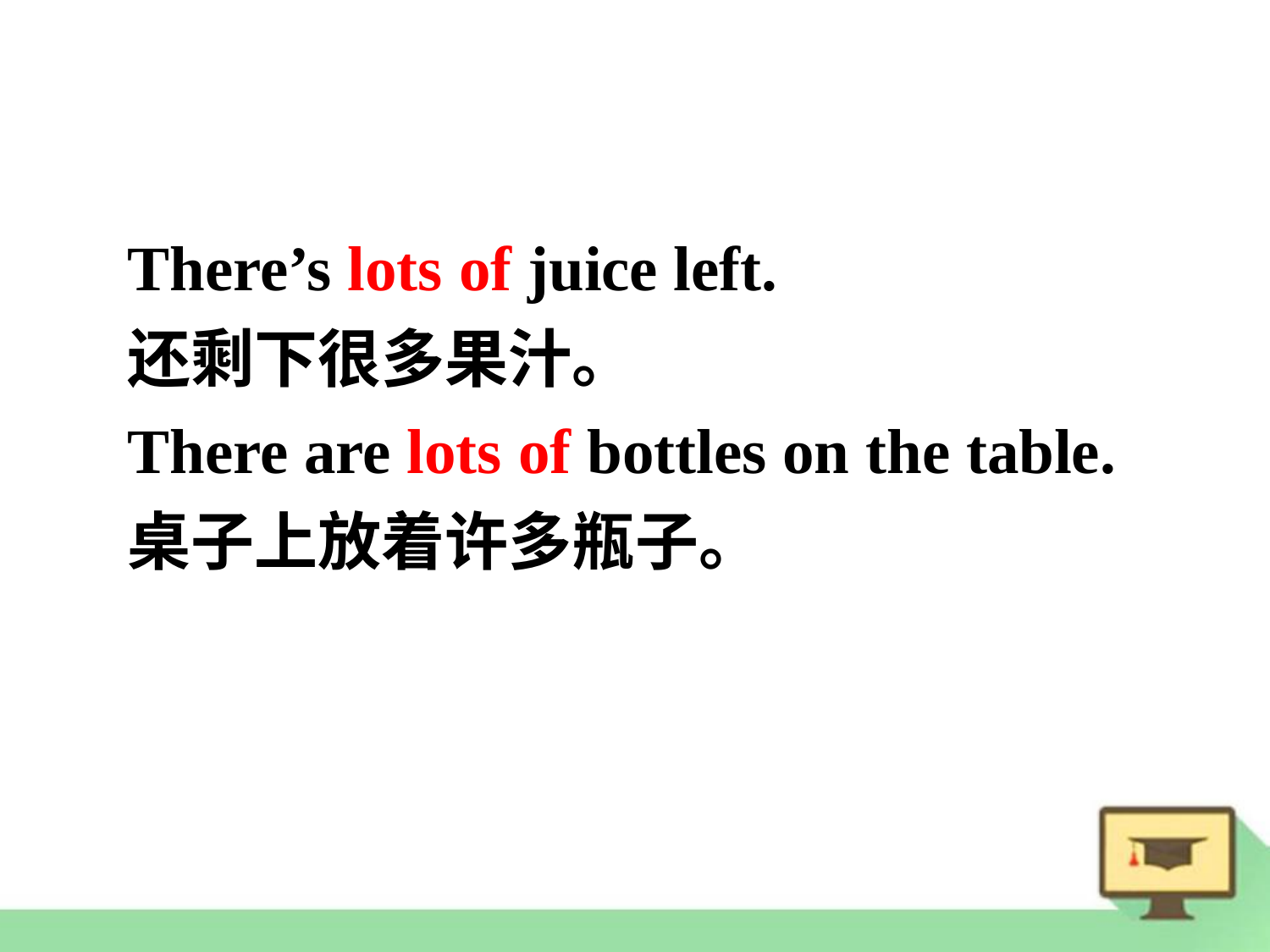

There’s lots of juice left.
还剩下很多果汁。
There are lots of bottles on the table.
桌子上放着许多瓶子。